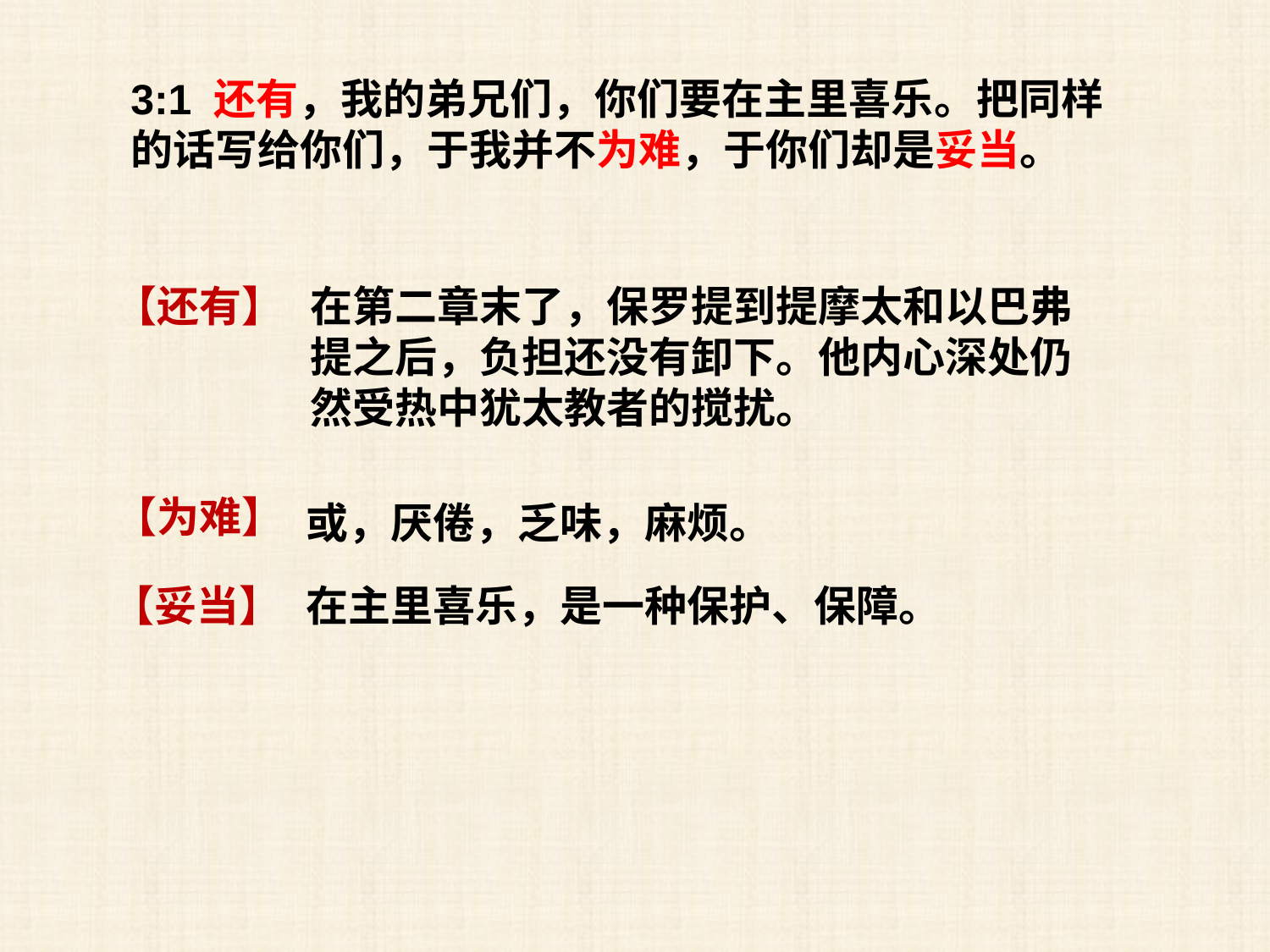

3:1 还有，我的弟兄们，你们要在主里喜乐。把同样的话写给你们，于我并不为难，于你们却是妥当。
【还有】
在第二章末了，保罗提到提摩太和以巴弗提之后，负担还没有卸下。他内心深处仍然受热中犹太教者的搅扰。
【为难】
或，厌倦，乏味，麻烦。
【妥当】
在主里喜乐，是一种保护、保障。